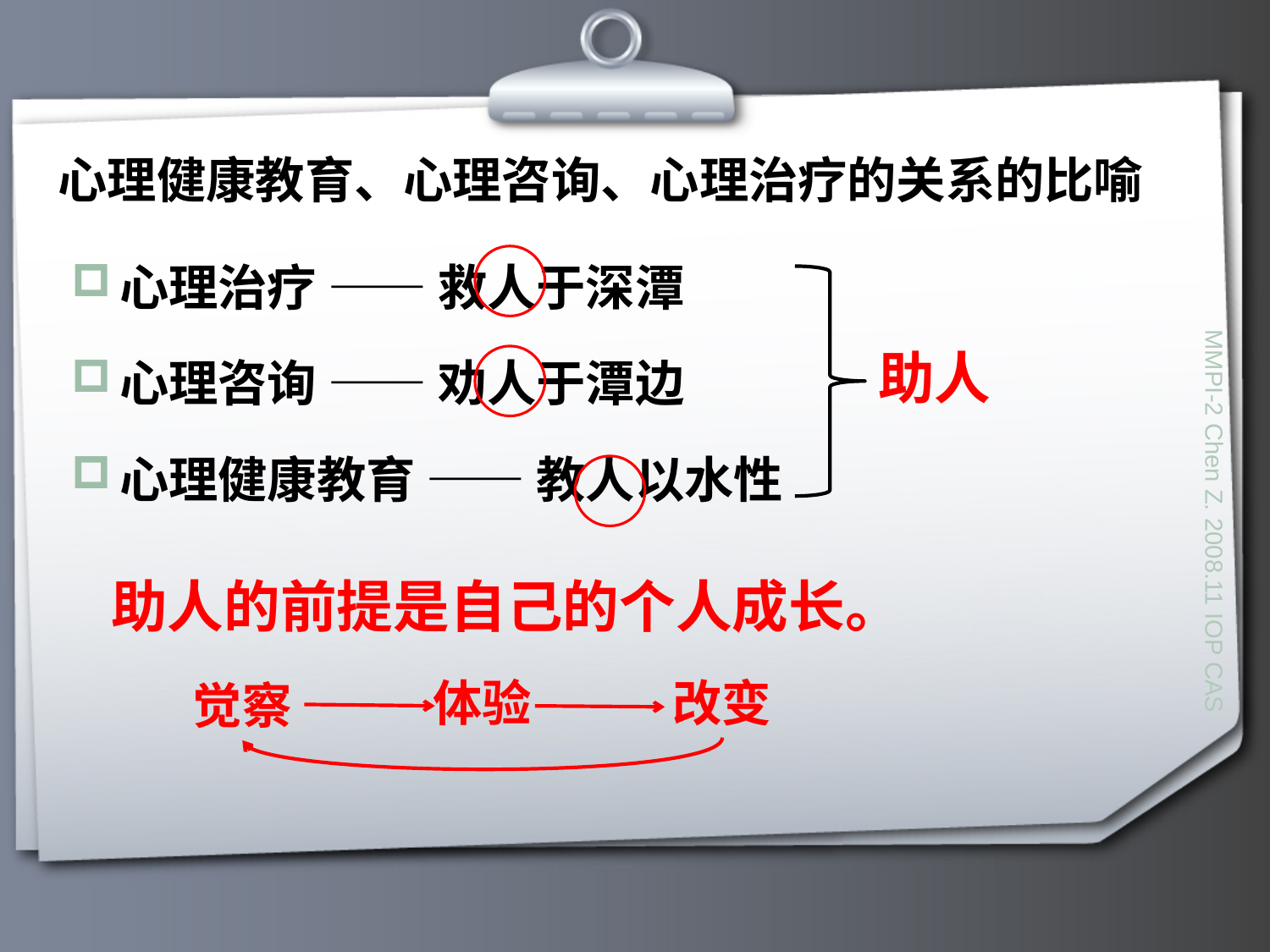

# 心理健康教育、心理咨询、心理治疗的关系的比喻
心理治疗 —— 救人于深潭
心理咨询 —— 劝人于潭边
心理健康教育 —— 教人以水性

助人

助人的前提是自己的个人成长。
体验
改变
觉察